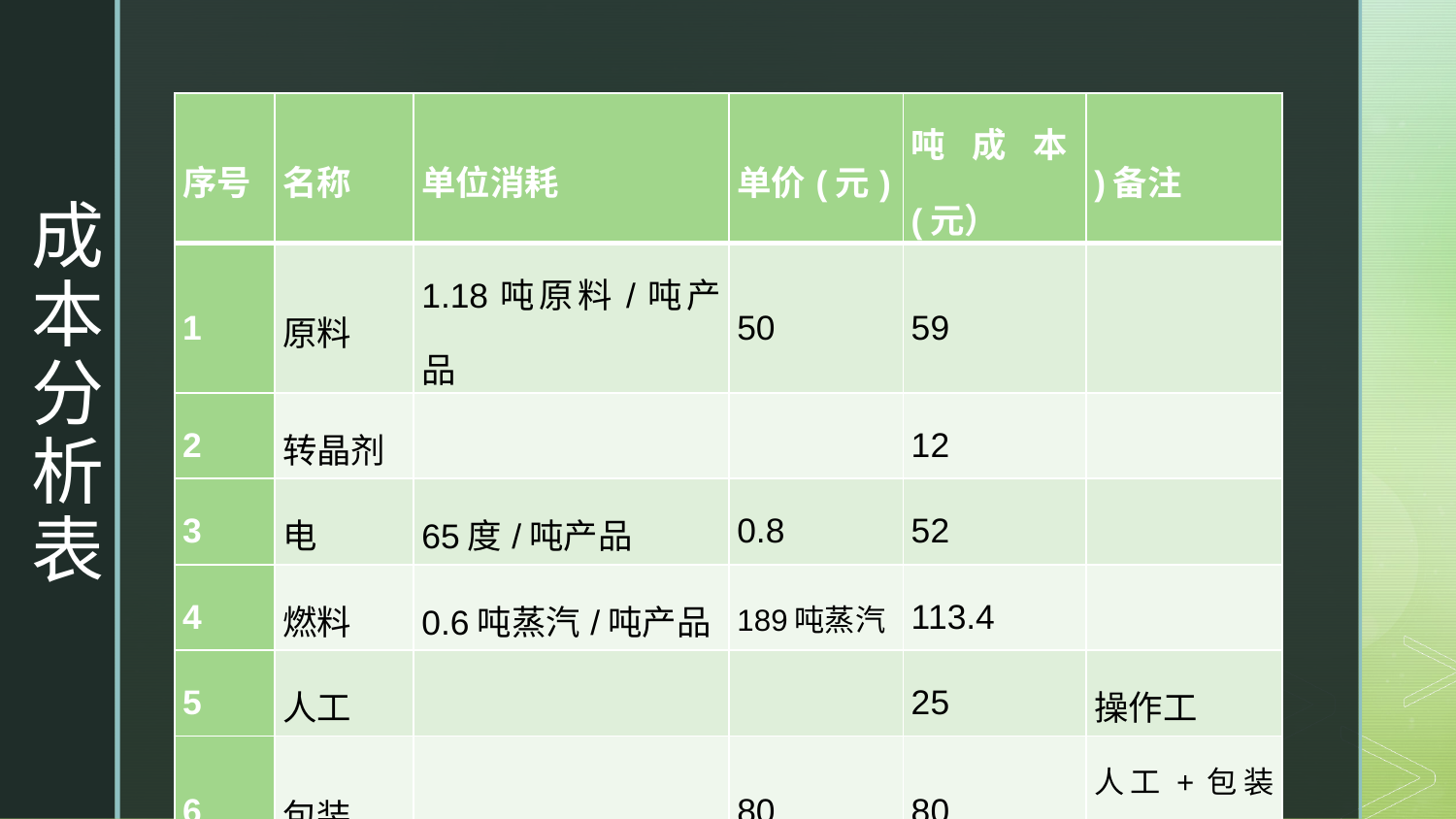

| 序号 | 名称 | 单位消耗 | 单价(元) | 吨成本(元） | )备注 |
| --- | --- | --- | --- | --- | --- |
| 1 | 原料 | 1.18吨原料/吨产品 | 50 | 59 |  |
| 2 | 转晶剂 |  |  | 12 |  |
| 3 | 电 | 65度/吨产品 | 0.8 | 52 |  |
| 4 | 燃料 | 0.6吨蒸汽/吨产品 | 189吨蒸汽 | 113.4 |  |
| 5 | 人工 |  |  | 25 | 操作工 |
| 6 | 包装 |  | 80 | 80 | 人工+包装袋 |
| 总计 |  |  |  | 353.9 |  |
# 成本分析表